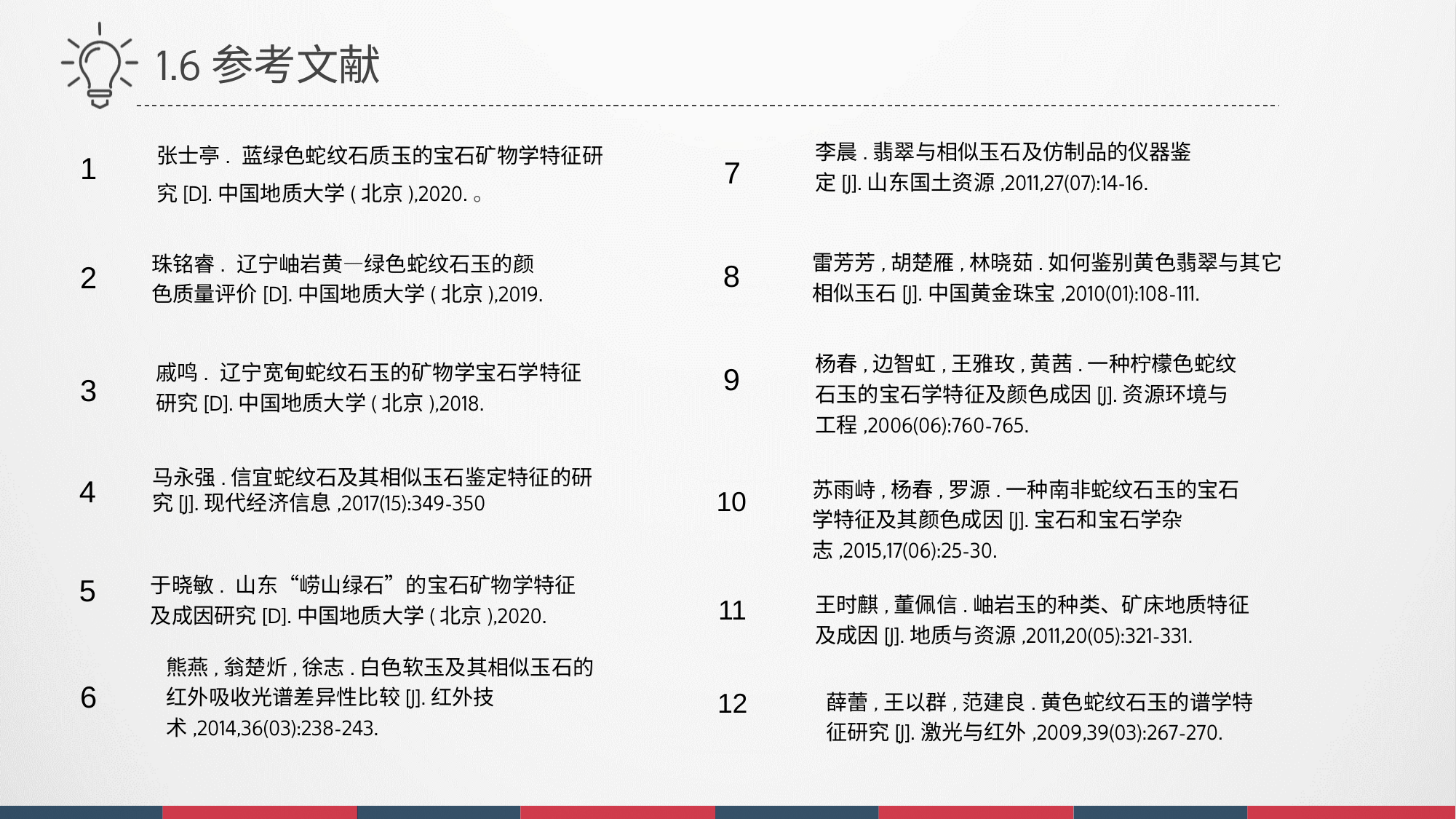

1.6参考文献
1
张士亭. 蓝绿色蛇纹石质玉的宝石矿物学特征研究[D].中国地质大学(北京),2020.。
7
李晨.翡翠与相似玉石及仿制品的仪器鉴定[J].山东国土资源,2011,27(07):14-16.
8
2
雷芳芳,胡楚雁,林晓茹.如何鉴别黄色翡翠与其它相似玉石[J].中国黄金珠宝,2010(01):108-111.
珠铭睿. 辽宁岫岩黄—绿色蛇纹石玉的颜色质量评价[D].中国地质大学(北京),2019.
9
杨春,边智虹,王雅玫,黄茜.一种柠檬色蛇纹石玉的宝石学特征及颜色成因[J].资源环境与工程,2006(06):760-765.
3
戚鸣. 辽宁宽甸蛇纹石玉的矿物学宝石学特征研究[D].中国地质大学(北京),2018.

4
马永强.信宜蛇纹石及其相似玉石鉴定特征的研究[J].现代经济信息,2017(15):349-350

10
苏雨峙,杨春,罗源.一种南非蛇纹石玉的宝石学特征及其颜色成因[J].宝石和宝石学杂志,2015,17(06):25-30.
5
于晓敏. 山东“崂山绿石”的宝石矿物学特征及成因研究[D].中国地质大学(北京),2020.

11
王时麒,董佩信.岫岩玉的种类、矿床地质特征及成因[J].地质与资源,2011,20(05):321-331.

熊燕,翁楚炘,徐志.白色软玉及其相似玉石的红外吸收光谱差异性比较[J].红外技术,2014,36(03):238-243.
6
12
薛蕾,王以群,范建良.黄色蛇纹石玉的谱学特征研究[J].激光与红外,2009,39(03):267-270.